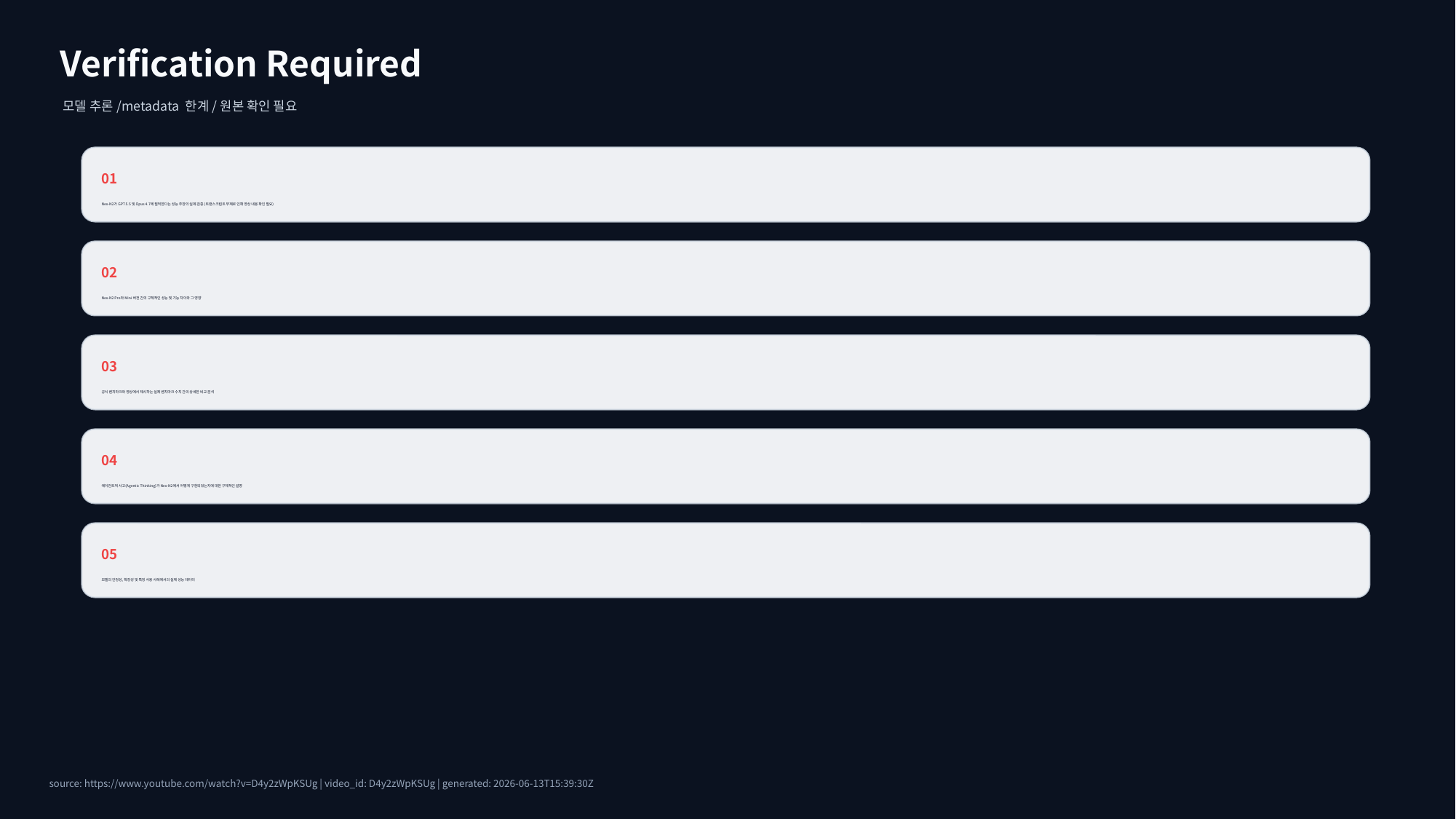

Verification Required
모델 추론/metadata 한계/원본 확인 필요

01
Nex-N2가 GPT 5.5 및 Opus 4.7에 필적한다는 성능 주장의 실제 검증 (트랜스크립트 부재로 인해 영상 내용 확인 필요)

02
Nex-N2 Pro와 Mini 버전 간의 구체적인 성능 및 기능 차이와 그 영향

03
공식 벤치마크와 영상에서 제시하는 실제 벤치마크 수치 간의 상세한 비교 분석

04
에이전트적 사고(Agentic Thinking)가 Nex-N2에서 어떻게 구현되었는지에 대한 구체적인 설명

05
모델의 안정성, 확장성 및 특정 사용 사례에서의 실제 성능 데이터
source: https://www.youtube.com/watch?v=D4y2zWpKSUg | video_id: D4y2zWpKSUg | generated: 2026-06-13T15:39:30Z